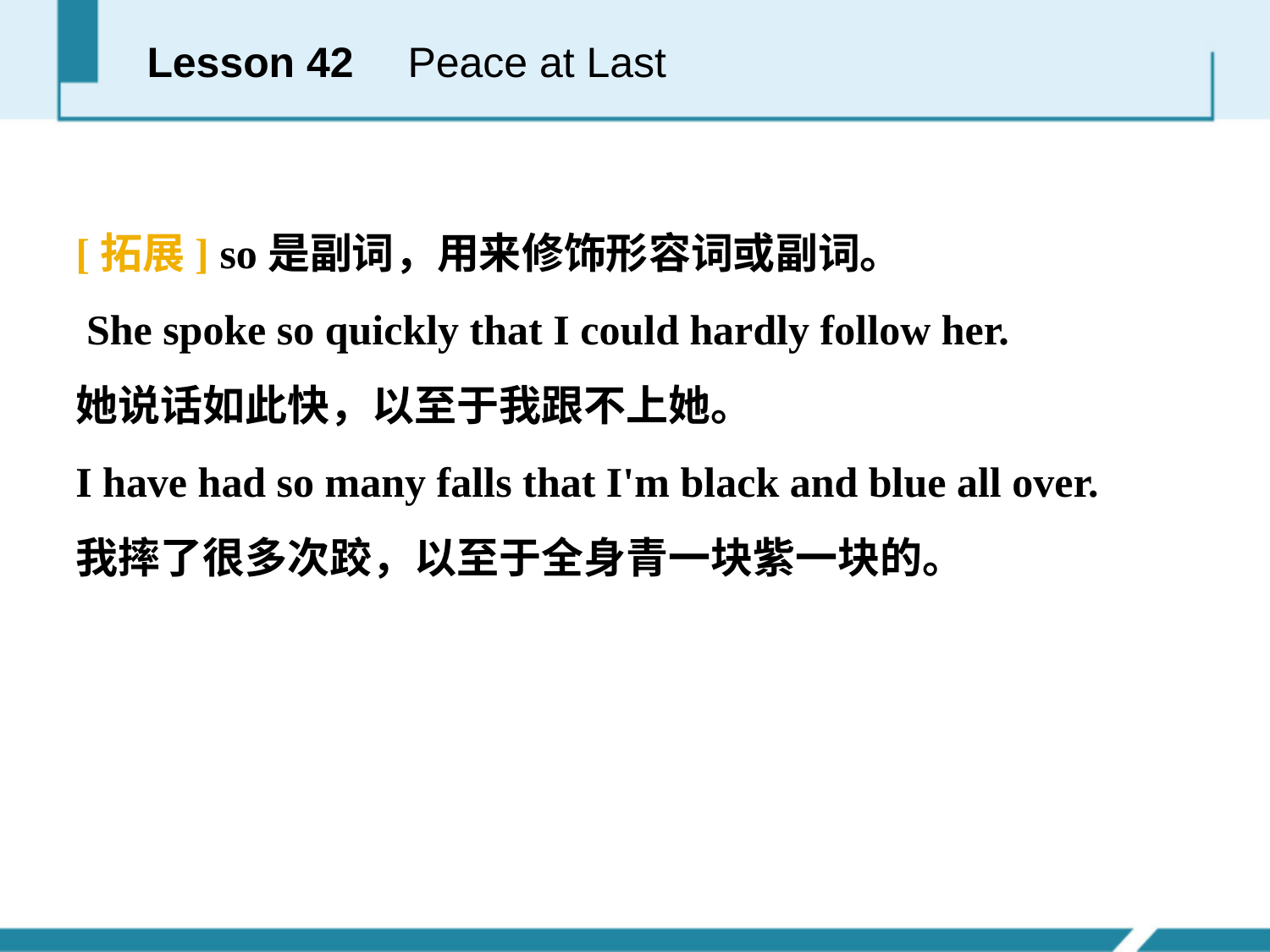

Lesson 42   Peace at Last
[拓展] so是副词，用来修饰形容词或副词。
 She spoke so quickly that I could hardly follow her.
她说话如此快，以至于我跟不上她。
I have had so many falls that I'm black and blue all over.
我摔了很多次跤，以至于全身青一块紫一块的。